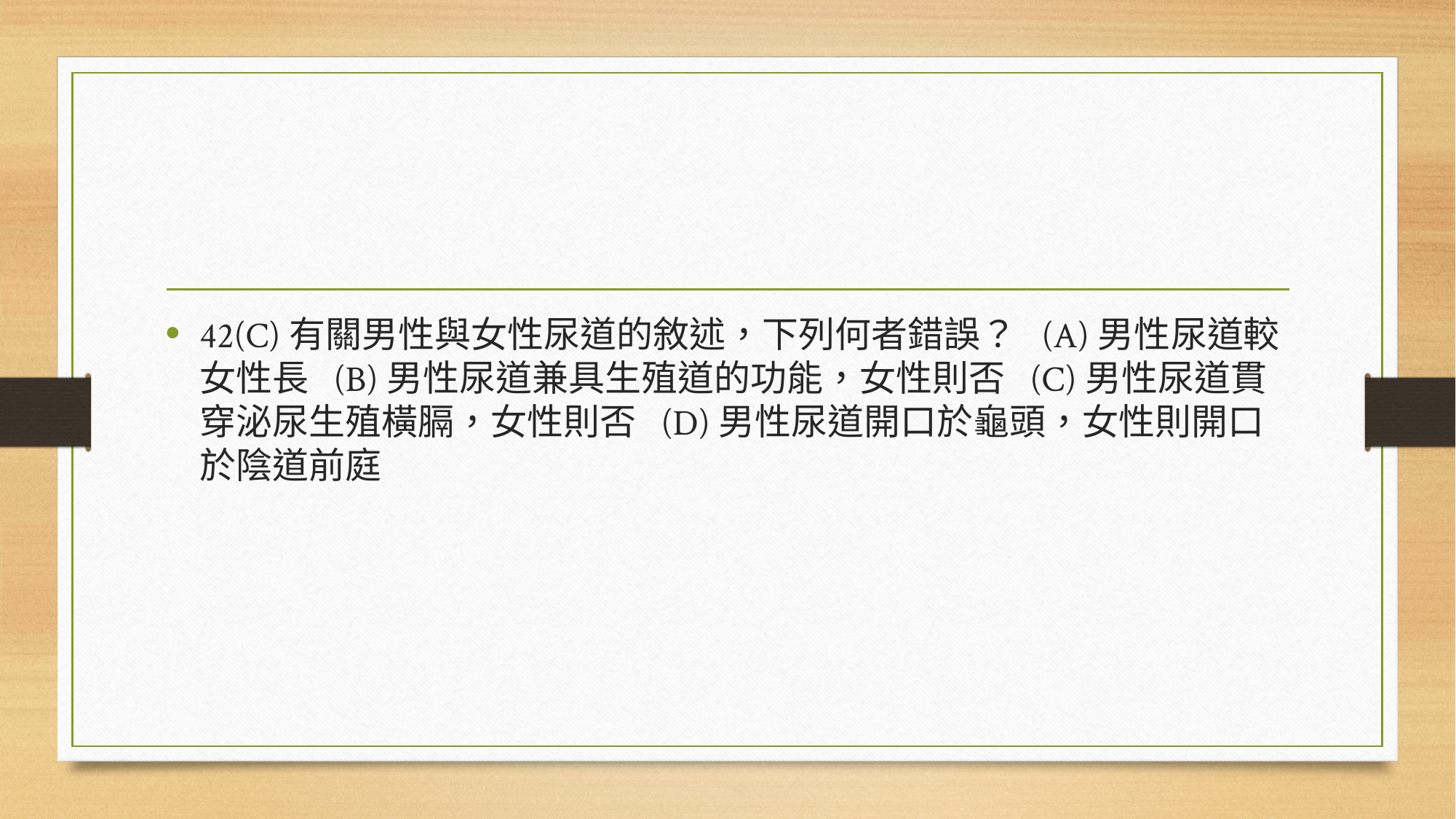

#
42(C)有關男性與女性尿道的敘述，下列何者錯誤？  (A)男性尿道較女性長  (B)男性尿道兼具生殖道的功能，女性則否  (C)男性尿道貫穿泌尿生殖橫膈，女性則否  (D)男性尿道開口於龜頭，女性則開口於陰道前庭